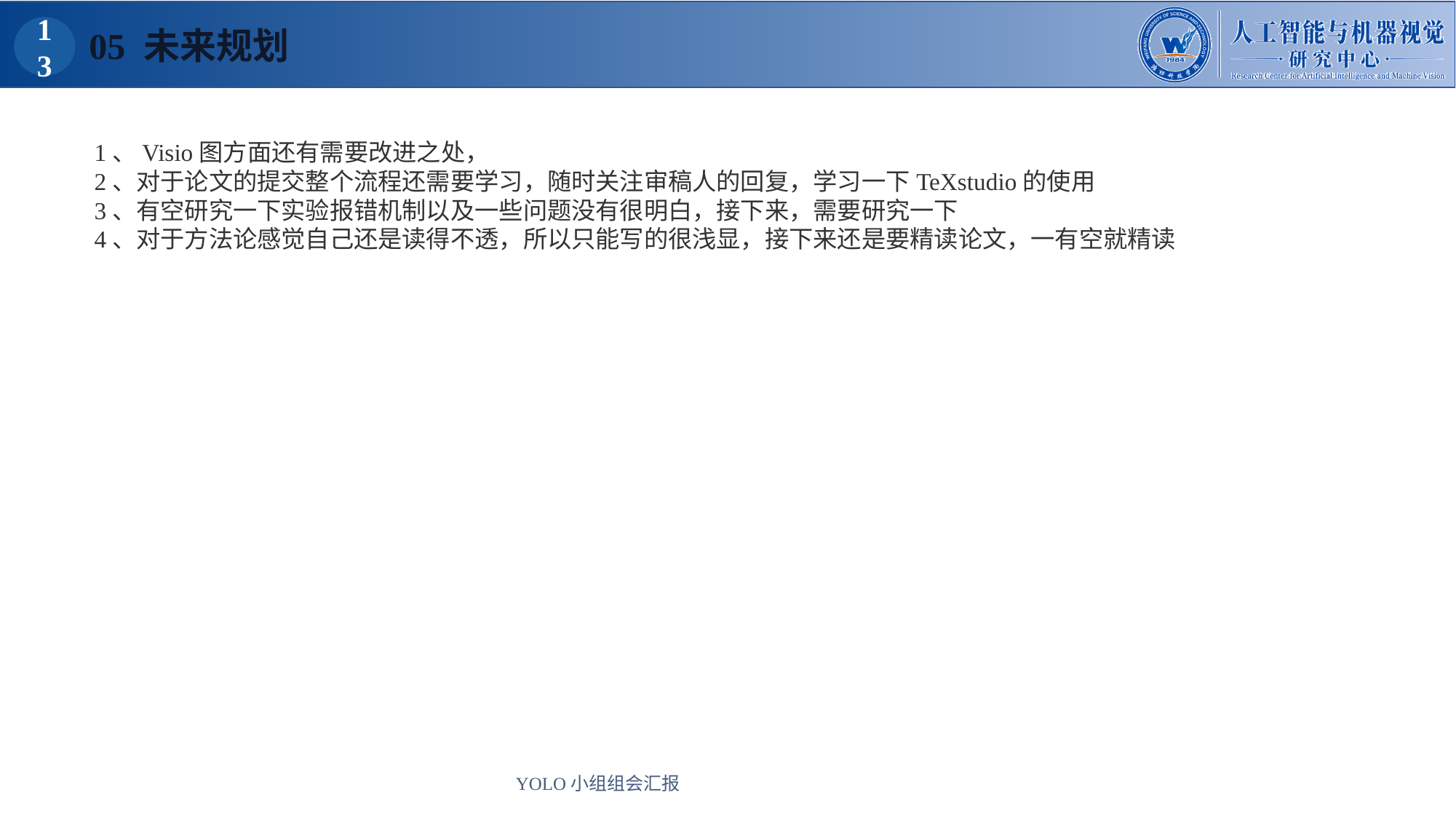

05 未来规划
13
1、Visio图方面还有需要改进之处，
2、对于论文的提交整个流程还需要学习，随时关注审稿人的回复，学习一下TeXstudio的使用
3、有空研究一下实验报错机制以及一些问题没有很明白，接下来，需要研究一下
4、对于方法论感觉自己还是读得不透，所以只能写的很浅显，接下来还是要精读论文，一有空就精读
YOLO小组组会汇报